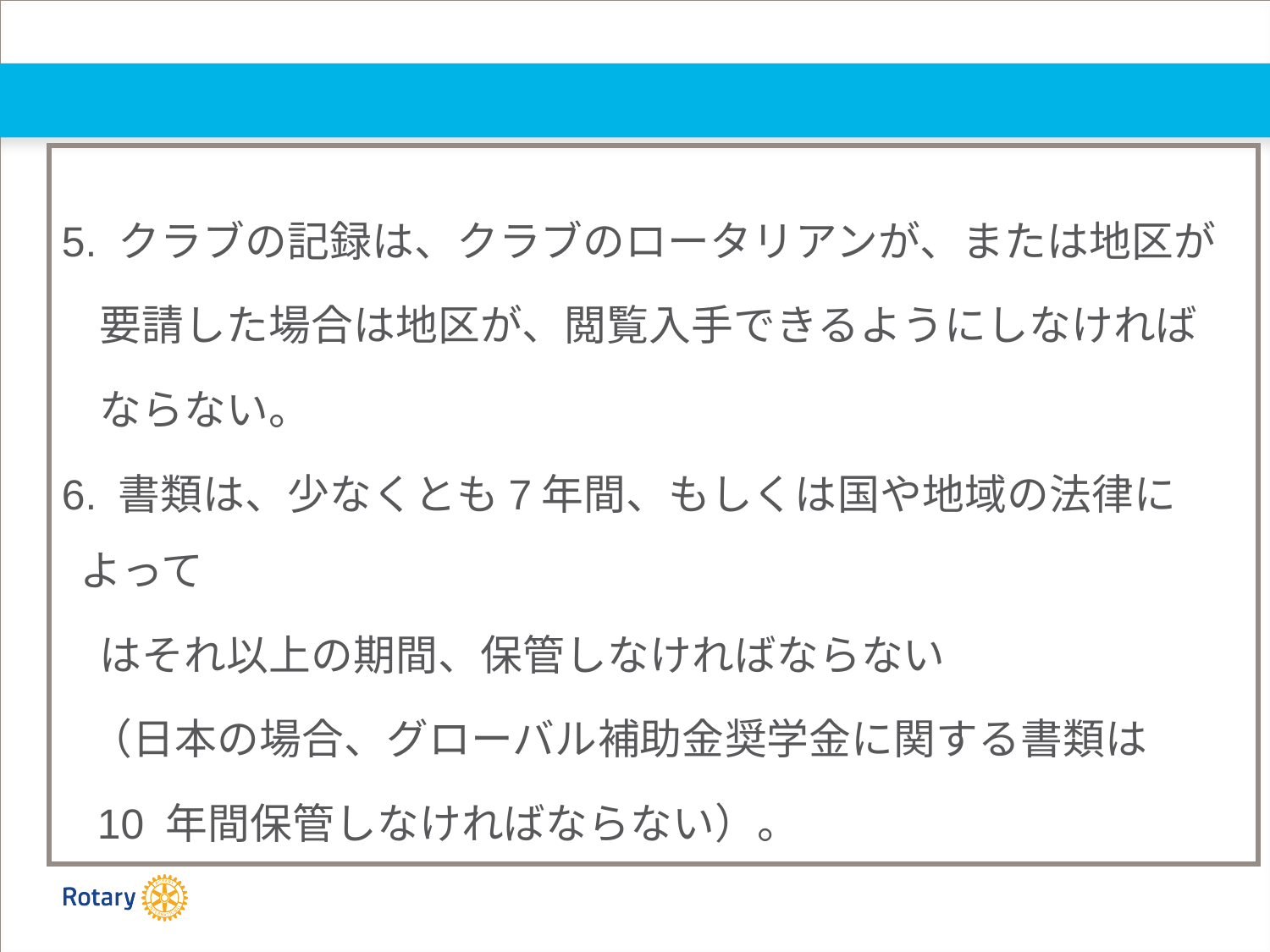

5. クラブの記録は、クラブのロータリアンが、または地区が
   要請した場合は地区が、閲覧入手できるようにしなければ
   ならない。
6. 書類は、少なくとも7年間、もしくは国や地域の法律によって
   はそれ以上の期間、保管しなければならない
  （日本の場合、グローバル補助金奨学金に関する書類は
   10 年間保管しなければならない）。